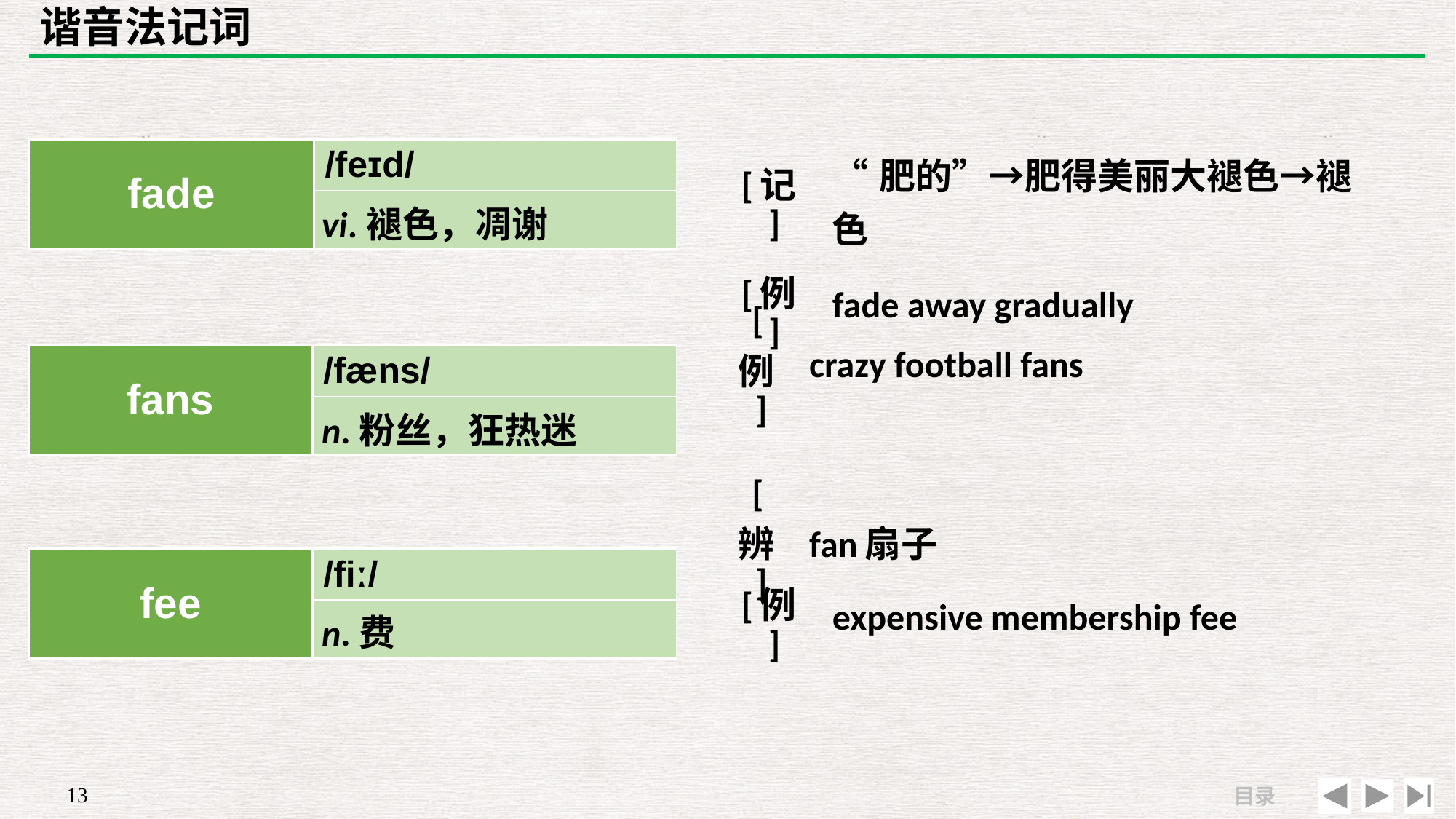

# 谐音法记词

| fade | /feɪd/ |
| --- | --- |
|  |  |
| [记] | “肥的”→肥得美丽大褪色→褪色 |
| --- | --- |
| [例] | fade away gradually |
vi.褪色，凋谢
| [例] | crazy football fans |
| --- | --- |
| [辨] | fan扇子 |
| fans | /fæns/ |
| --- | --- |
|  |  |
n.粉丝，狂热迷
|  |  |
| --- | --- |
| [例] | expensive membership fee |
| fee | /fiː/ |
| --- | --- |
|  |  |
n.费